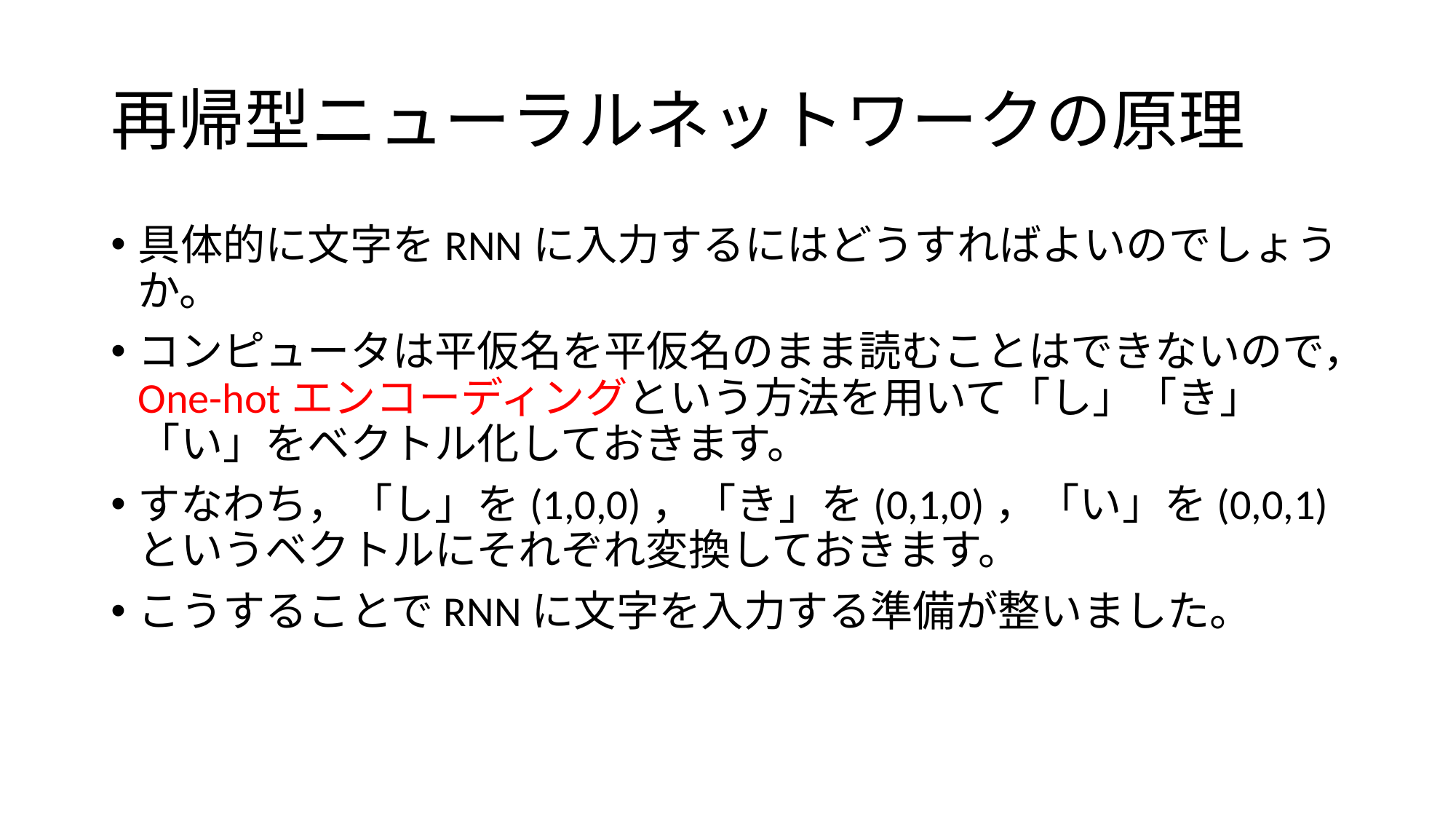

# 再帰型ニューラルネットワークの原理
具体的に文字をRNNに入力するにはどうすればよいのでしょうか。
コンピュータは平仮名を平仮名のまま読むことはできないので，One-hotエンコーディングという方法を用いて「し」「き」「い」をベクトル化しておきます。
すなわち，「し」を(1,0,0)，「き」を(0,1,0)，「い」を(0,0,1)というベクトルにそれぞれ変換しておきます。
こうすることでRNNに文字を入力する準備が整いました。